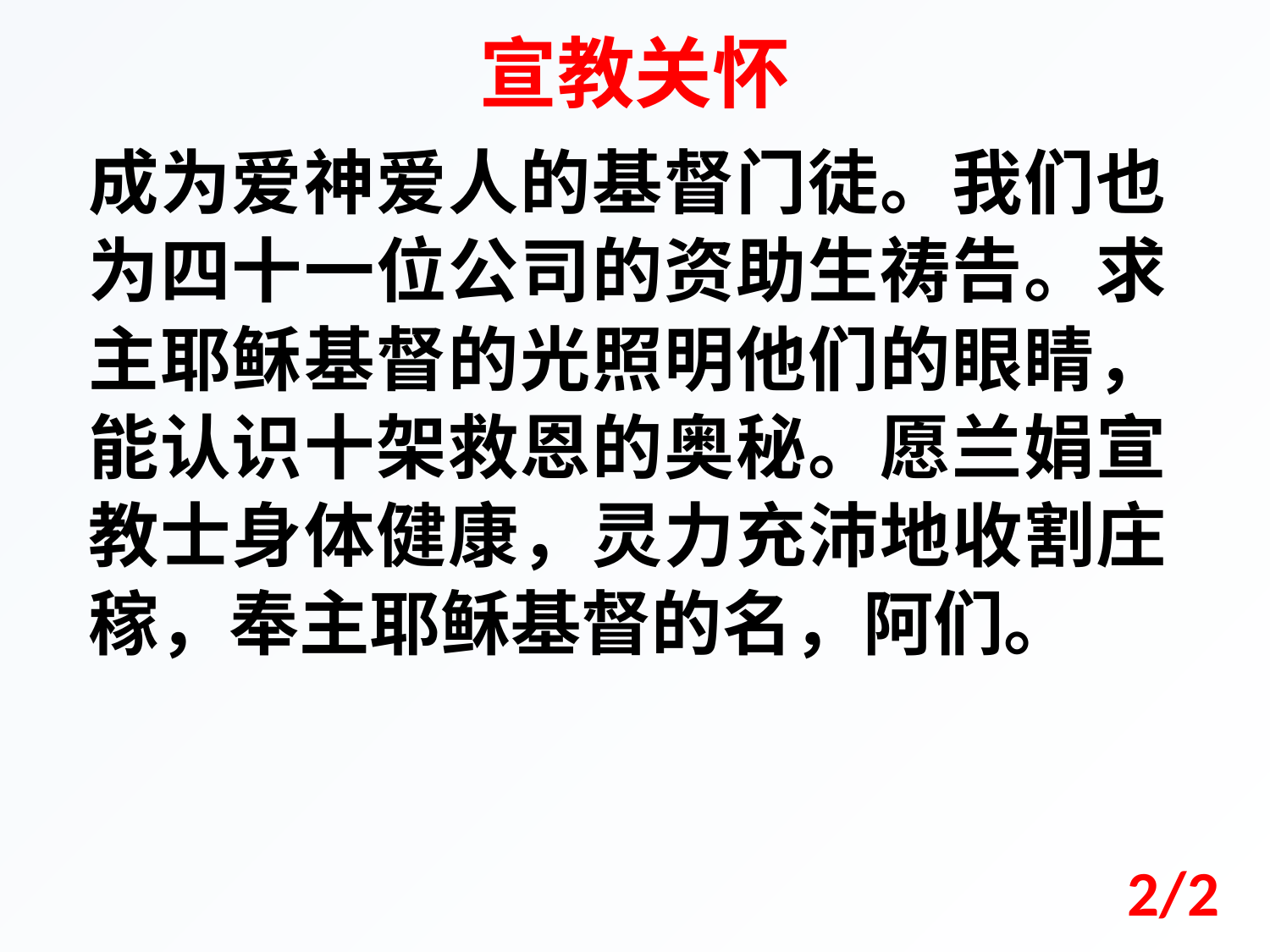

宣教关怀
成为爱神爱人的基督门徒。我们也为四十一位公司的资助生祷告。求主耶稣基督的光照明他们的眼睛，能认识十架救恩的奥秘。愿兰娟宣教士身体健康，灵力充沛地收割庄稼，奉主耶稣基督的名，阿们。
2/2